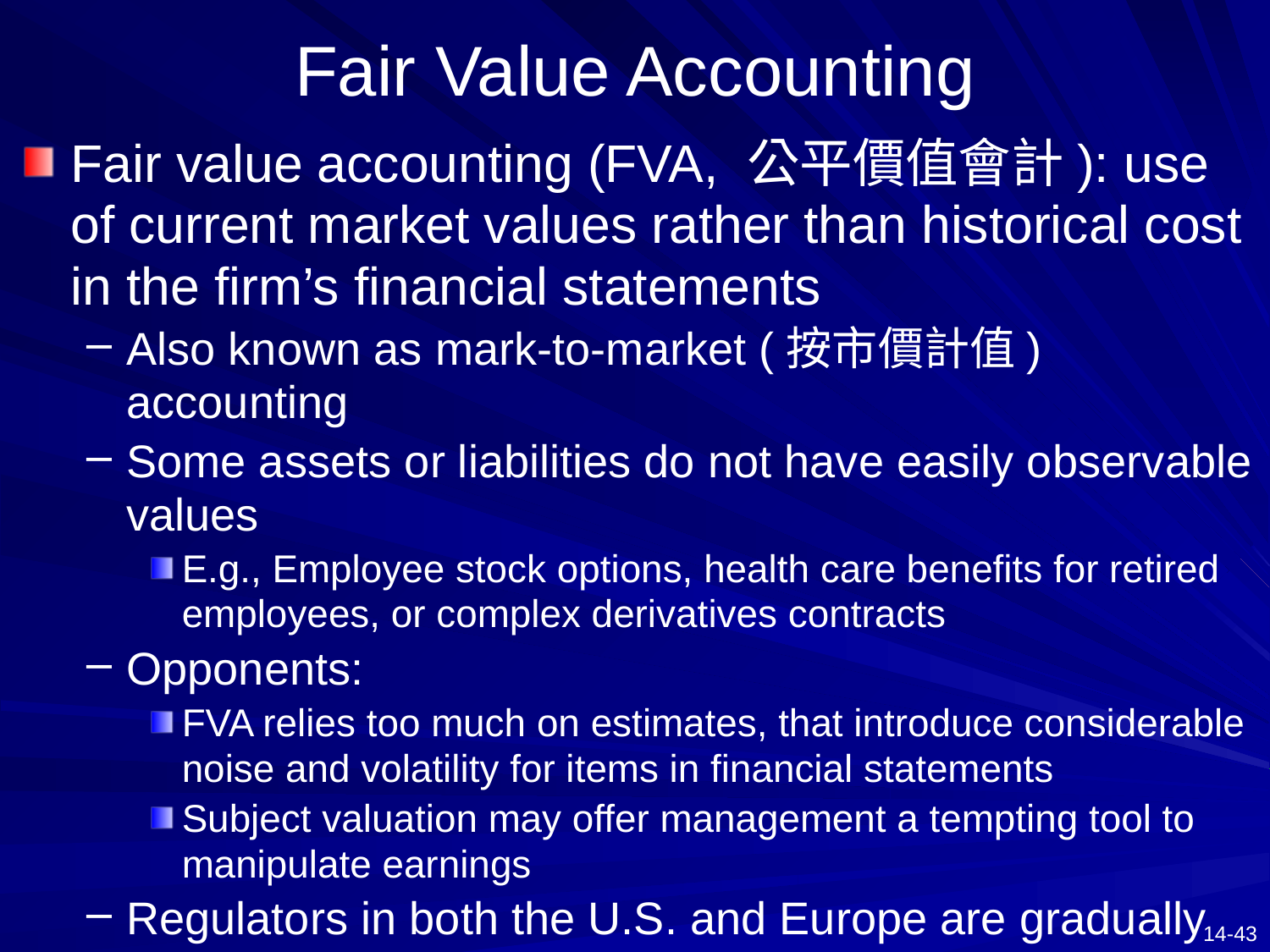

# Fair Value Accounting
Fair value accounting (FVA, 公平價值會計): use of current market values rather than historical cost in the firm’s financial statements
Also known as mark-to-market (按市價計值) accounting
Some assets or liabilities do not have easily observable values
E.g., Employee stock options, health care benefits for retired employees, or complex derivatives contracts
Opponents:
FVA relies too much on estimates, that introduce considerable noise and volatility for items in financial statements
Subject valuation may offer management a tempting tool to manipulate earnings
Regulators in both the U.S. and Europe are gradually moving toward greater use of fair value accounting